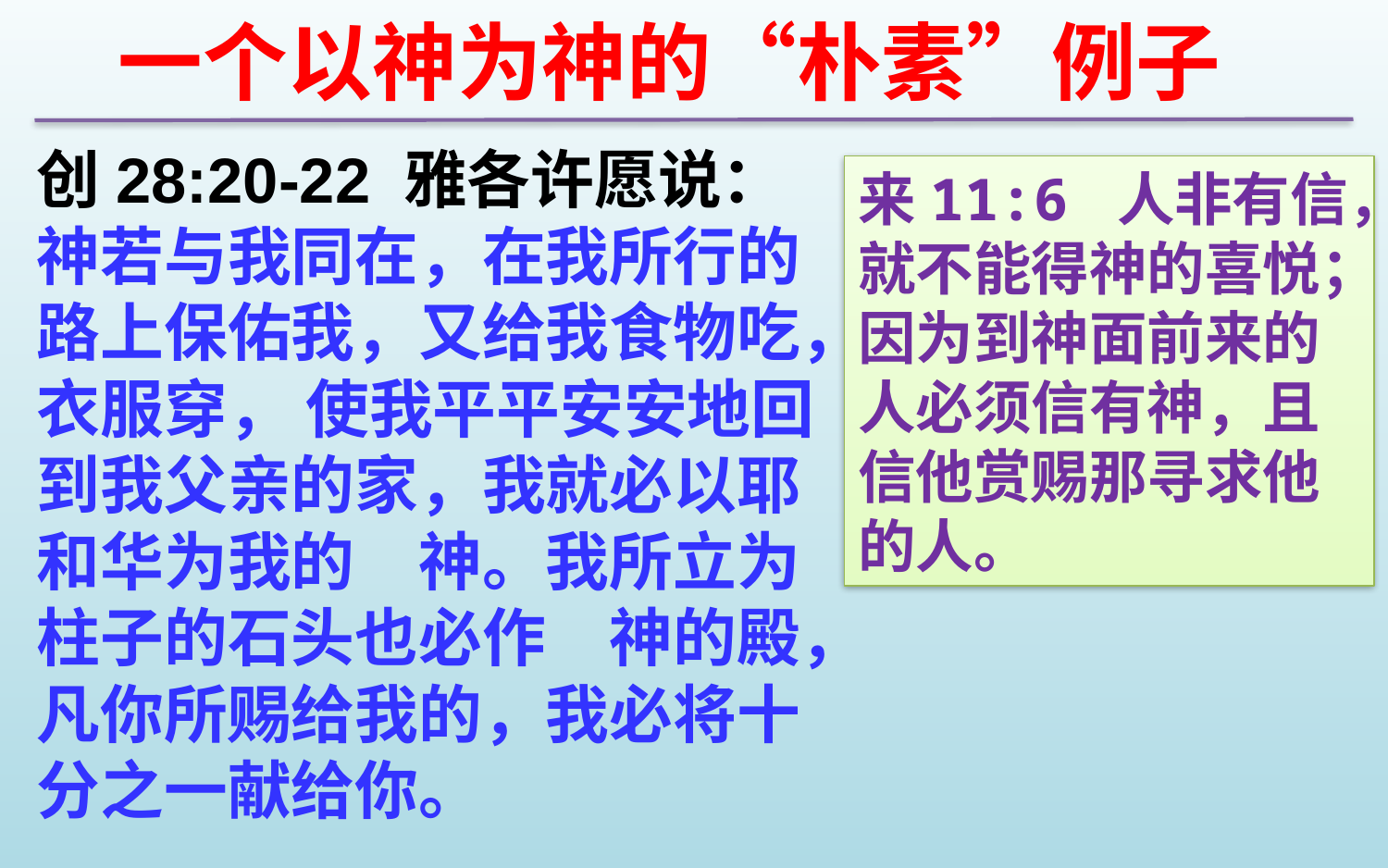

一个以神为神的“朴素”例子
创28:20-22 雅各许愿说：　神若与我同在，在我所行的路上保佑我，又给我食物吃，衣服穿， 使我平平安安地回到我父亲的家，我就必以耶和华为我的　神。我所立为柱子的石头也必作　神的殿，凡你所赐给我的，我必将十分之一献给你。
来11:6 人非有信，就不能得神的喜悦；因为到神面前来的人必须信有神，且信他赏赐那寻求他的人。